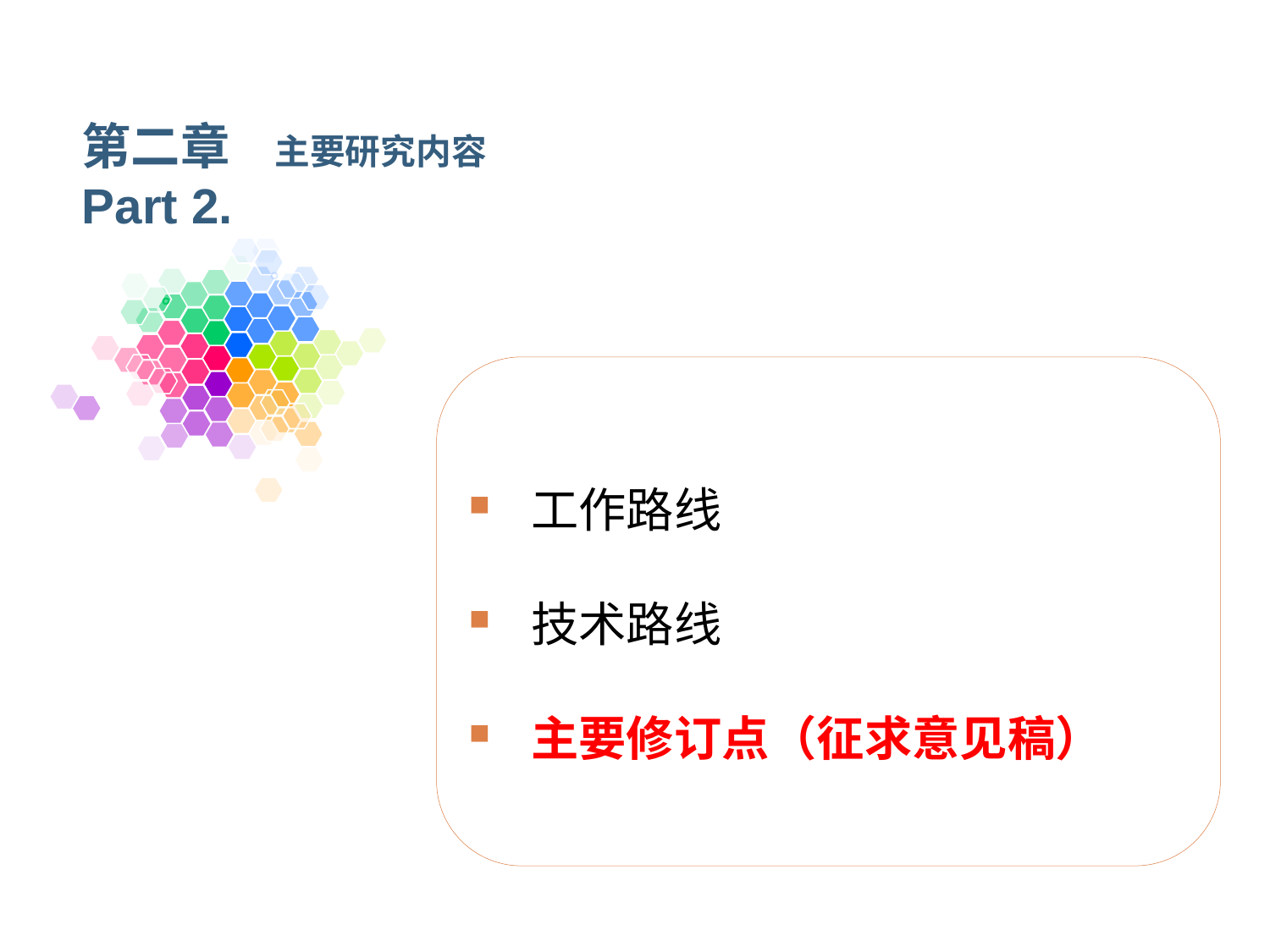

第二章    主要研究内容
Part 2.

工作路线
技术路线
主要修订点（征求意见稿）
7